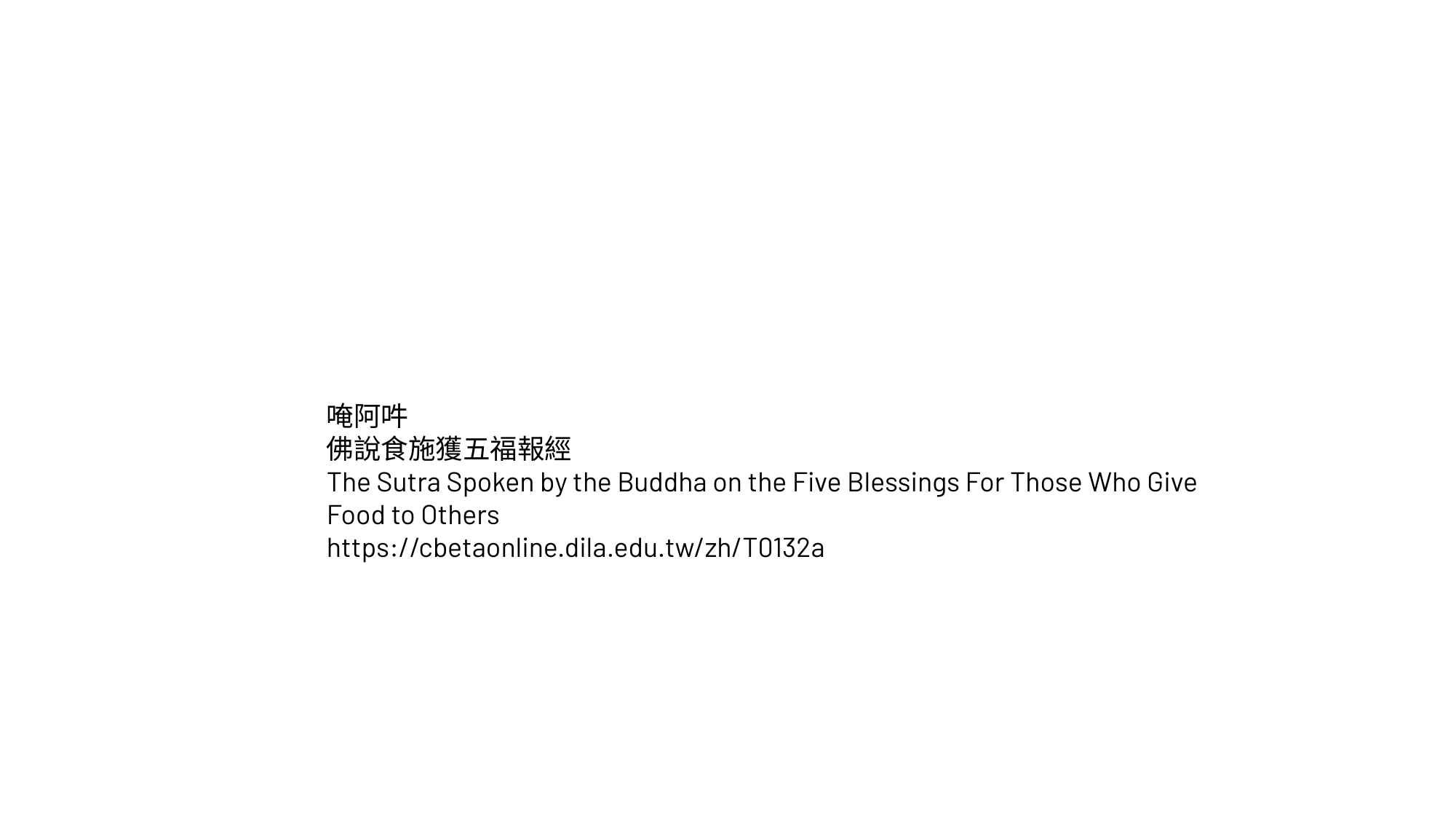

唵阿吽
佛說食施獲五福報經
The Sutra Spoken by the Buddha on the Five Blessings For Those Who Give Food to Others
https://cbetaonline.dila.edu.tw/zh/T0132a